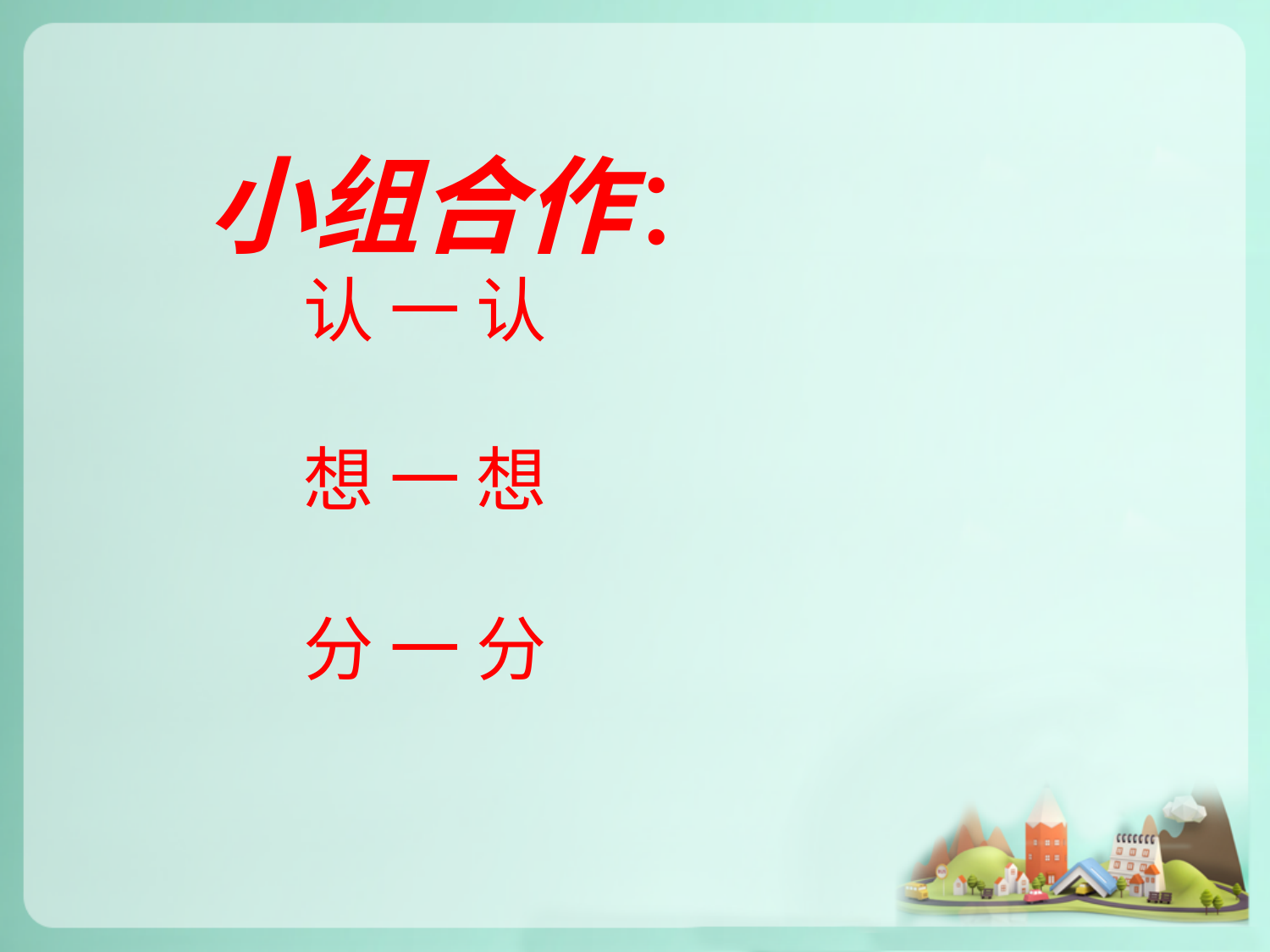

小组合作：
     认 一 认

     想 一 想

     分 一 分